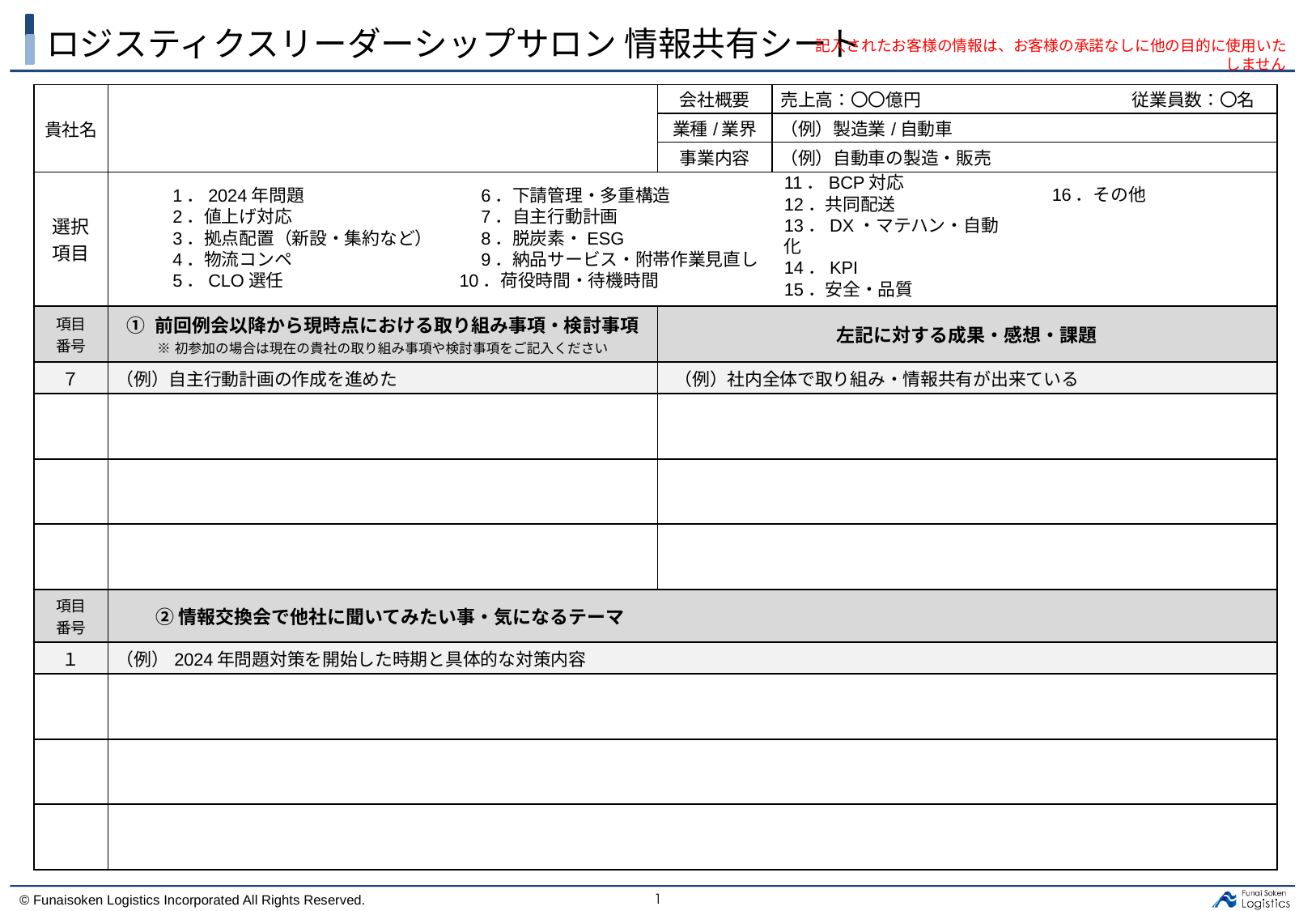

# ロジスティクスリーダーシップサロン 情報共有シート
記入されたお客様の情報は、お客様の承諾なしに他の目的に使用いたしません

| 貴社名 |  | 会社概要 | 売上高：〇〇億円　　　　　　　　　　　　従業員数：〇名 |
| --- | --- | --- | --- |
|  |  | 業種/業界 | （例）製造業/自動車 |
|  |  | 事業内容 | （例）自動車の製造・販売 |
| 選択 項目 |  |  |  |
| 項目 番号 | ➀ 前回例会以降から現時点における取り組み事項・検討事項 ※初参加の場合は現在の貴社の取り組み事項や検討事項をご記入ください | 左記に対する成果・感想・課題 |  |
| ７ | （例）自主行動計画の作成を進めた | （例）社内全体で取り組み・情報共有が出来ている |  |
|  |  |  |  |
|  |  |  |  |
|  |  |  |  |
| 項目 番号 | ➁ 情報交換会で他社に聞いてみたい事・気になるテーマ |  |  |
| １ | （例）2024年問題対策を開始した時期と具体的な対策内容 |  |  |
|  |  |  |  |
|  |  |  |  |
|  |  |  |  |
11．BCP対応
12．共同配送
13．DX・マテハン・自動化
14．KPI
15．安全・品質
1．2024年問題
2．値上げ対応
3．拠点配置（新設・集約など）
4．物流コンペ
5．CLO選任
　6．下請管理・多重構造
　7．自主行動計画
　8．脱炭素・ESG
　9．納品サービス・附帯作業見直し
10．荷役時間・待機時間
16．その他